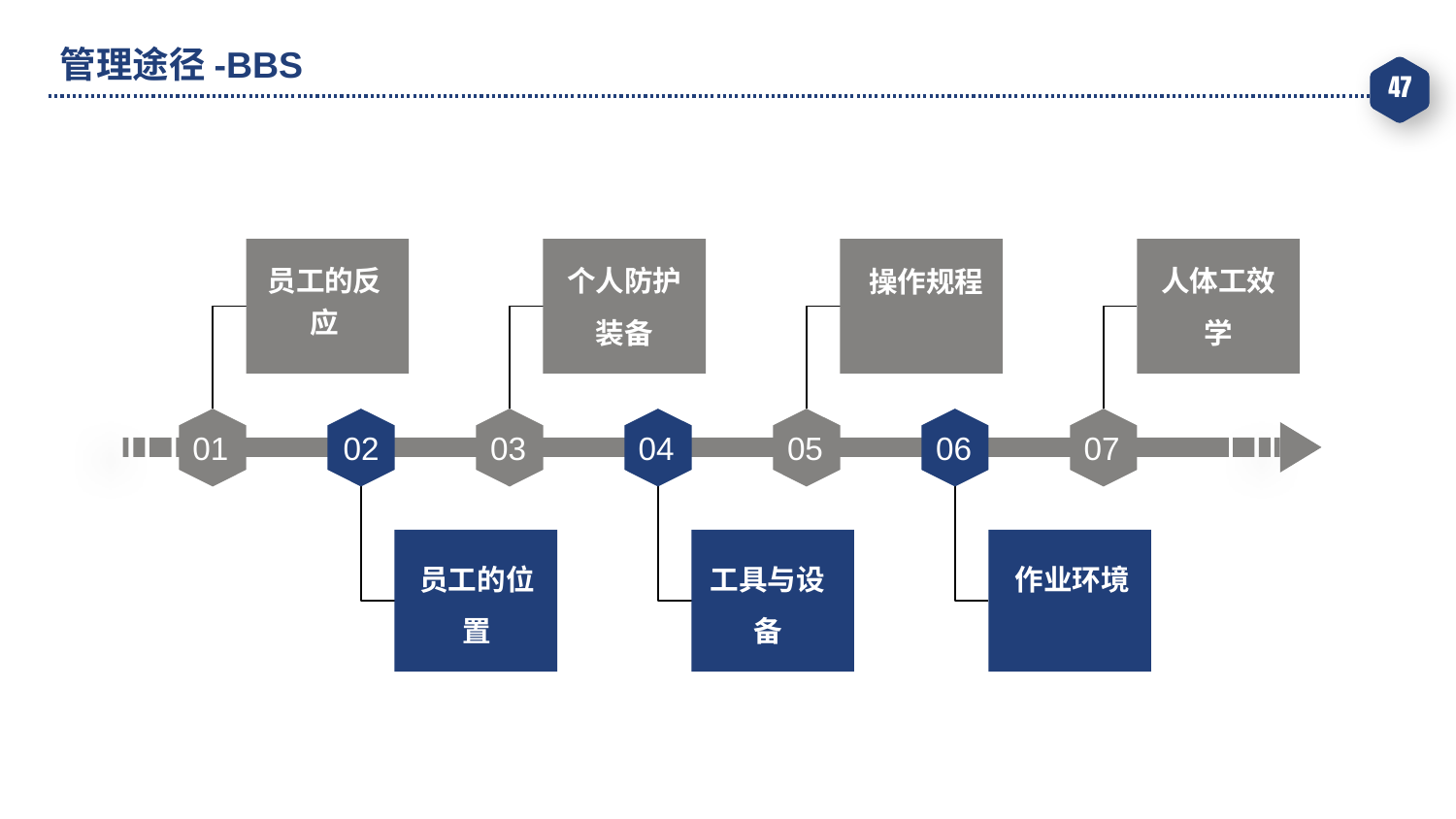

管理途径-BBS

个人防护装备
操作规程
人体工效学
员工的反应

01

02

03

04

05

06

07

员工的位置
工具与设备
作业环境